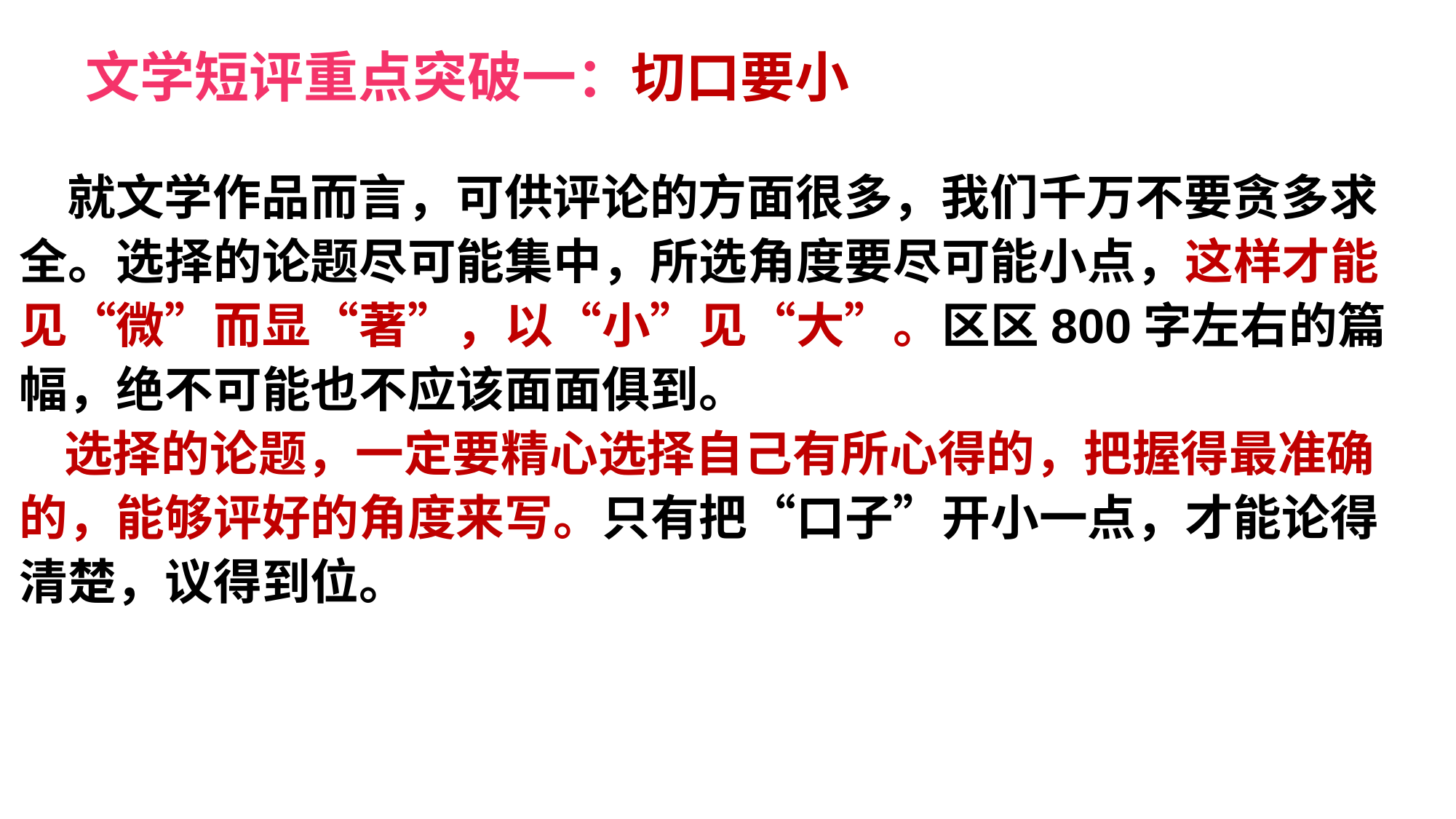

文学短评重点突破一：切口要小
    就文学作品而言，可供评论的方面很多，我们千万不要贪多求全。选择的论题尽可能集中，所选角度要尽可能小点，这样才能见“微”而显“著”，以“小”见“大”。区区800字左右的篇幅，绝不可能也不应该面面俱到。
   选择的论题，一定要精心选择自己有所心得的，把握得最准确的，能够评好的角度来写。只有把“口子”开小一点，才能论得清楚，议得到位。